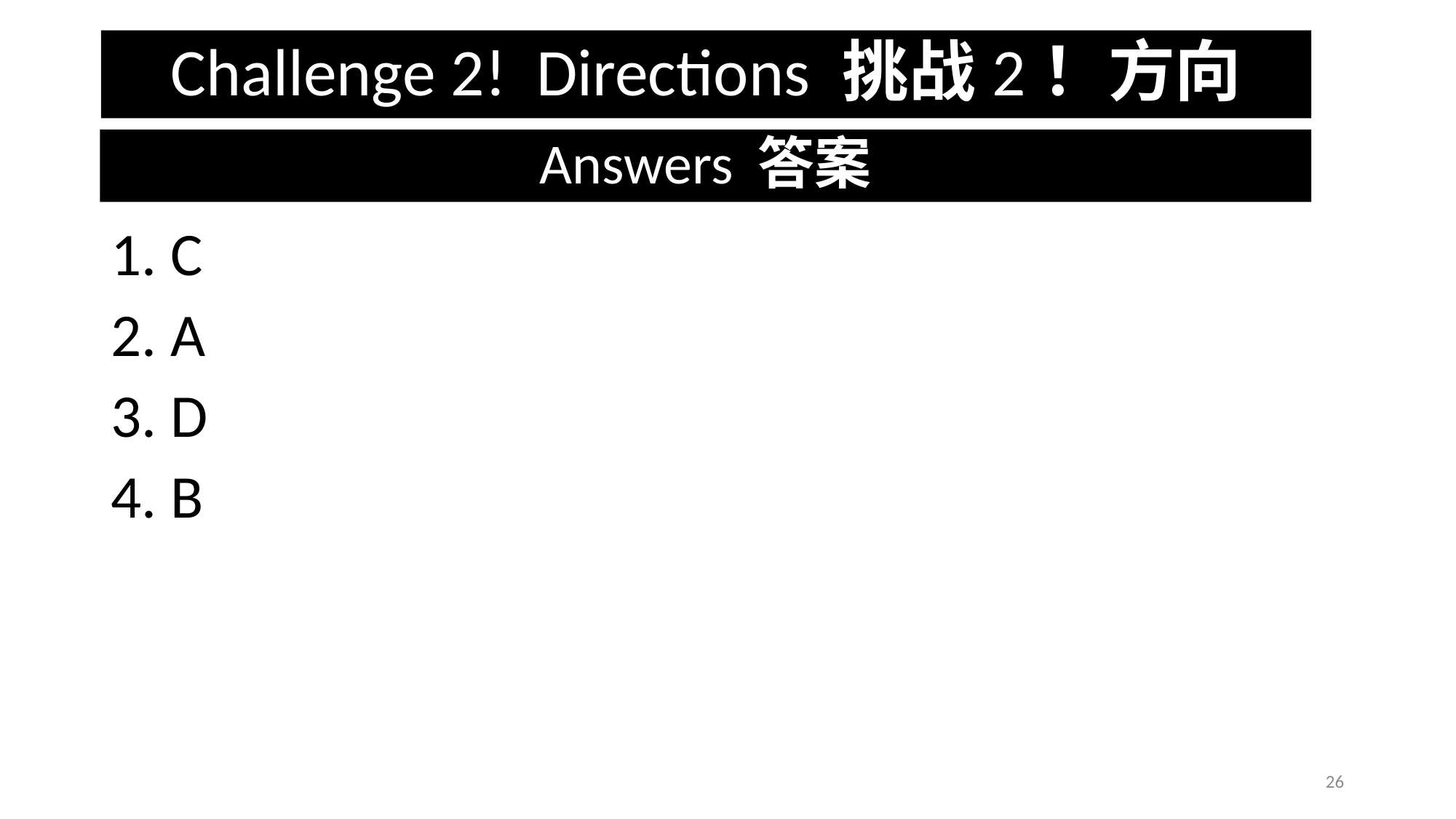

Challenge 2!  Directions 挑战2！方向
# Answers 答案
1. C
2. A
3. D
4. B

26